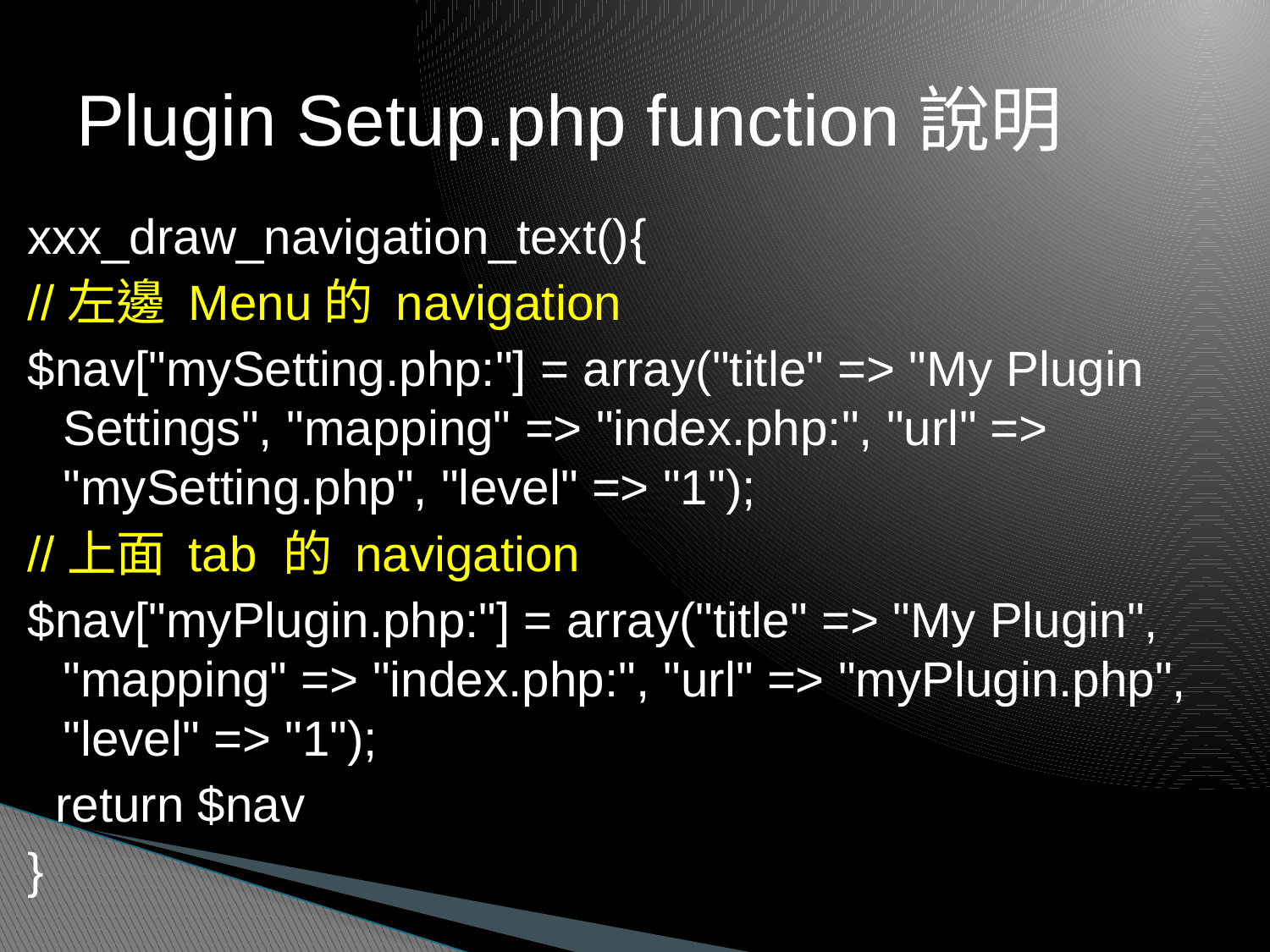

# Plugin Setup.php function說明
xxx_draw_navigation_text(){
//左邊 Menu的 navigation
$nav["mySetting.php:"] = array("title" => "My Plugin Settings", "mapping" => "index.php:", "url" => "mySetting.php", "level" => "1");
//上面 tab 的 navigation
$nav["myPlugin.php:"] = array("title" => "My Plugin", "mapping" => "index.php:", "url" => "myPlugin.php", "level" => "1");
  return $nav
}